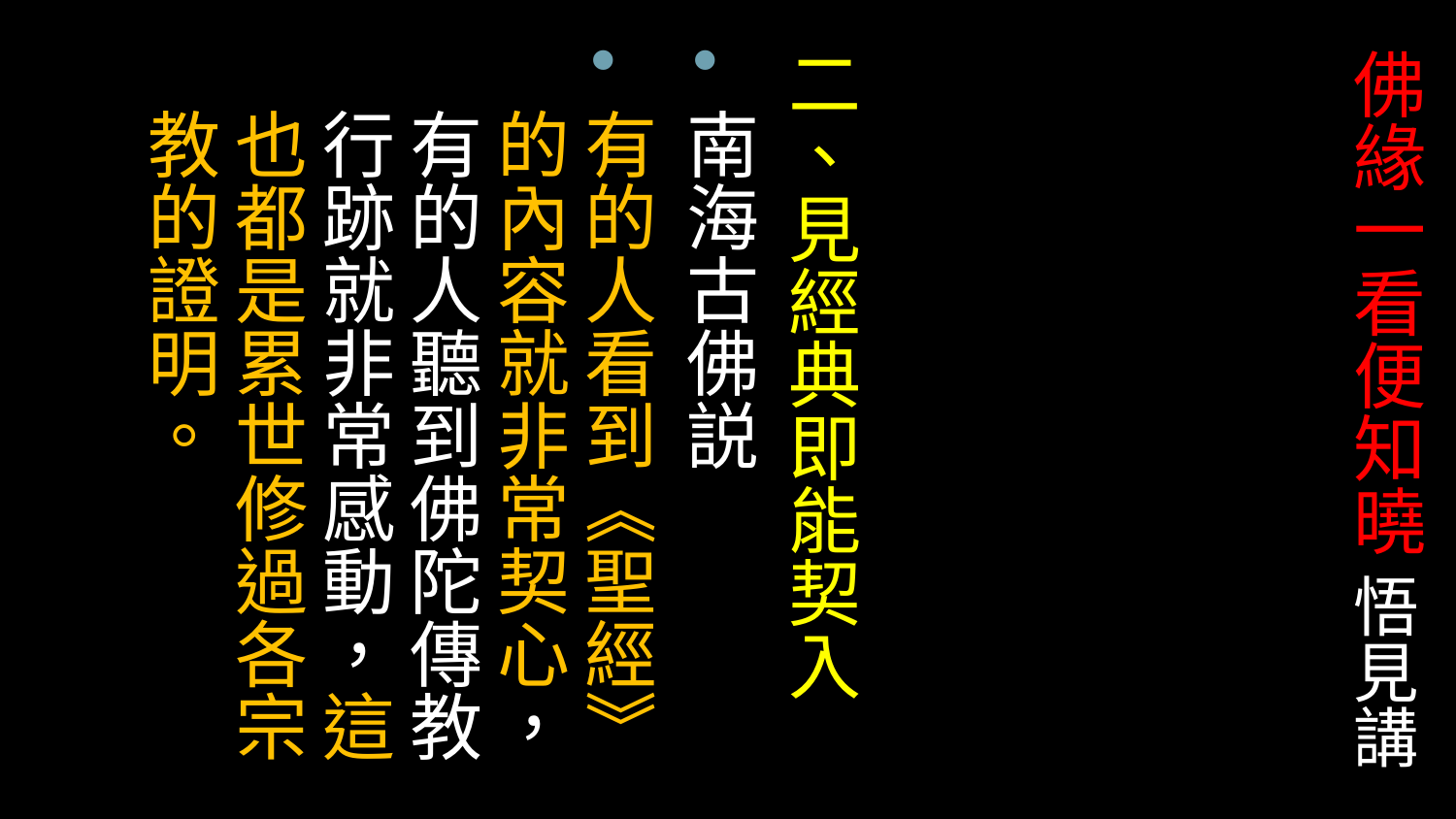

# 佛緣一看便知曉 悟見講
二、見經典即能契入
南海古佛説
有的人看到《聖經》的內容就非常契心，有的人聽到佛陀傳教行跡就非常感動，這也都是累世修過各宗教的證明。